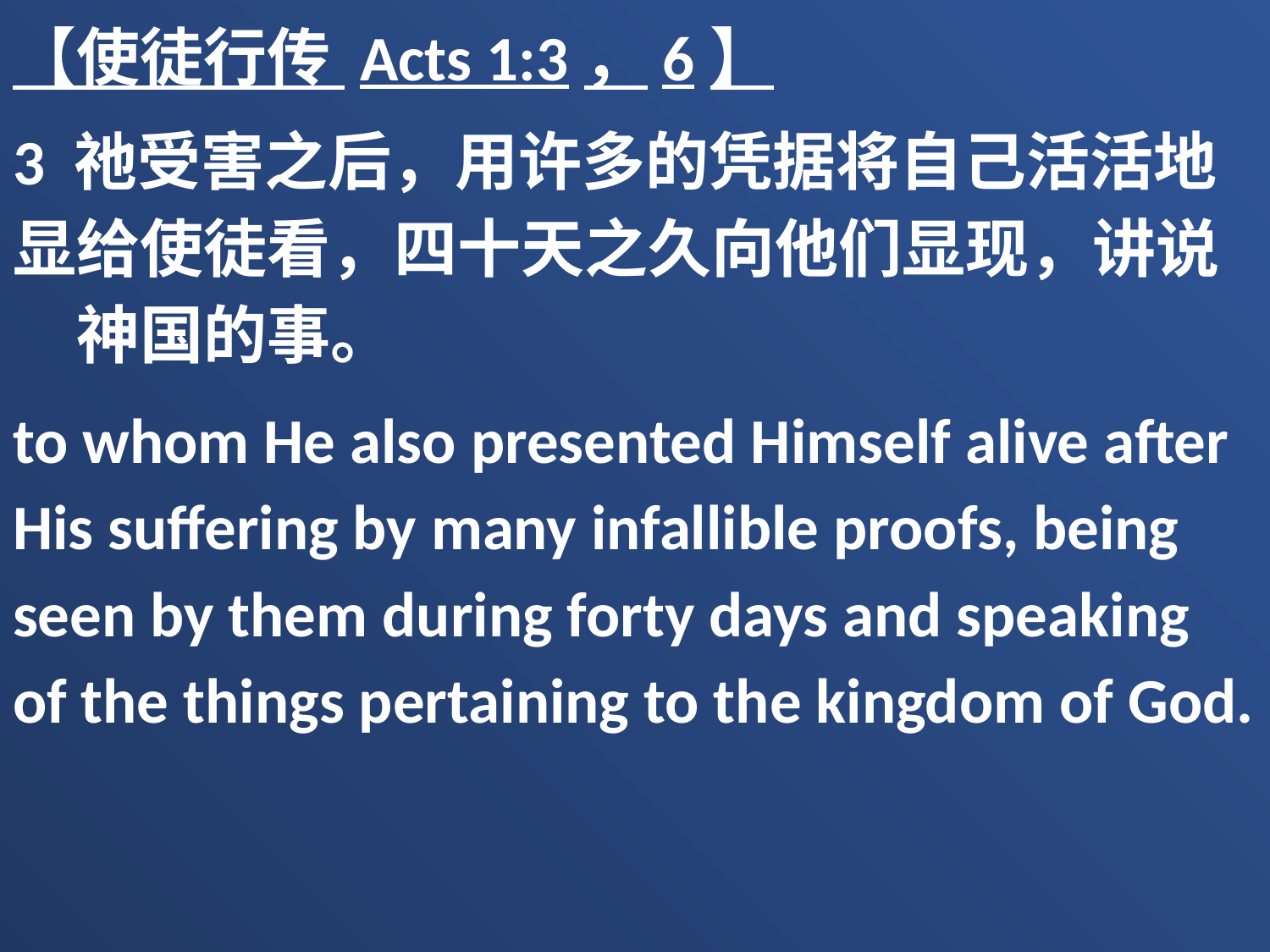

【使徒行传 Acts 1:3，6】
3 祂受害之后，用许多的凭据将自己活活地显给使徒看，四十天之久向他们显现，讲说　神国的事。
to whom He also presented Himself alive after His suffering by many infallible proofs, being seen by them during forty days and speaking of the things pertaining to the kingdom of God.